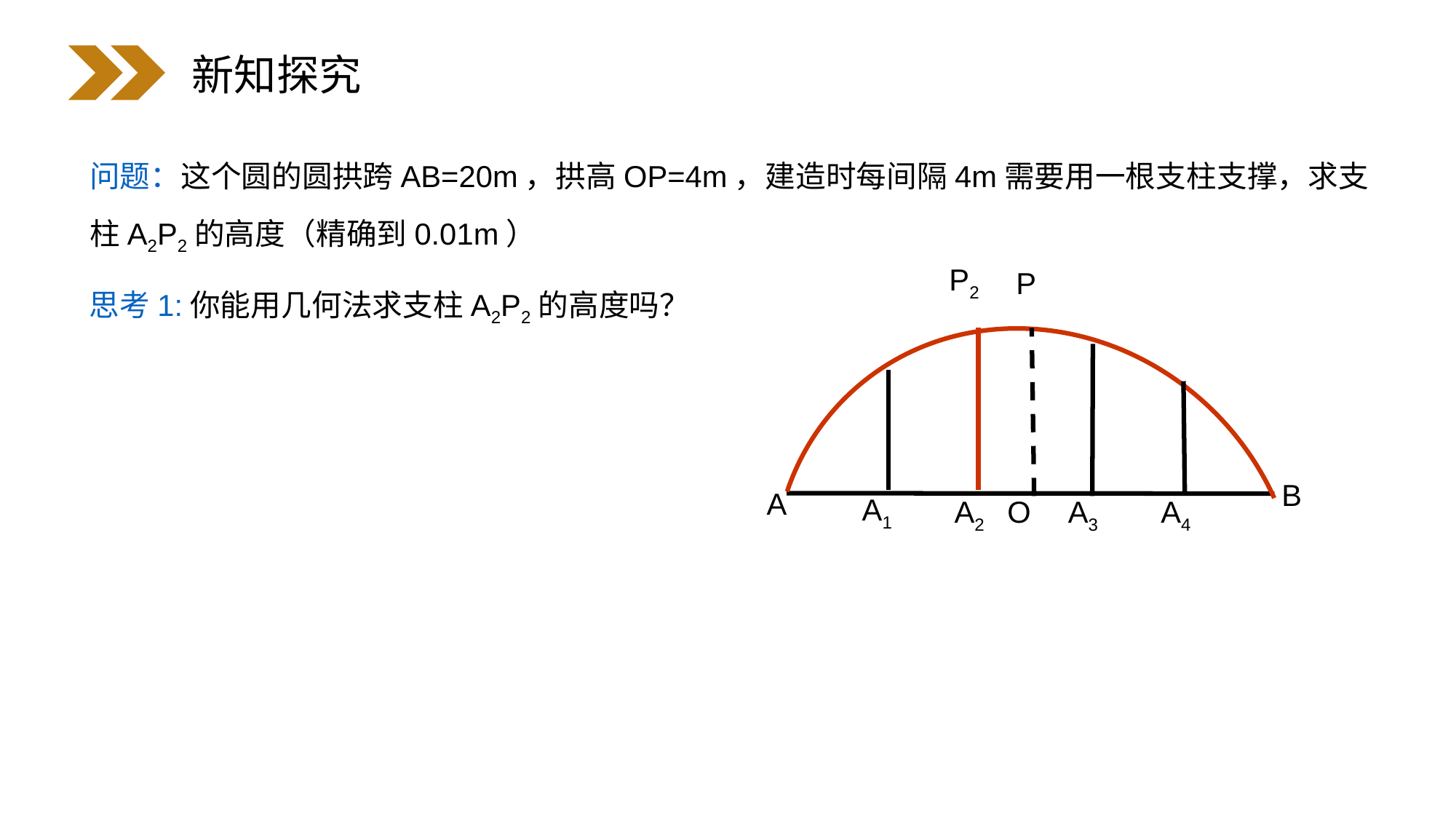

新知探究
问题：这个圆的圆拱跨AB=20m，拱高OP=4m，建造时每间隔4m需要用一根支柱支撑，求支柱A2P2的高度（精确到0.01m）
P2
P

B
A
A1
A2
O
A3
A4

思考1:你能用几何法求支柱A2P2的高度吗？